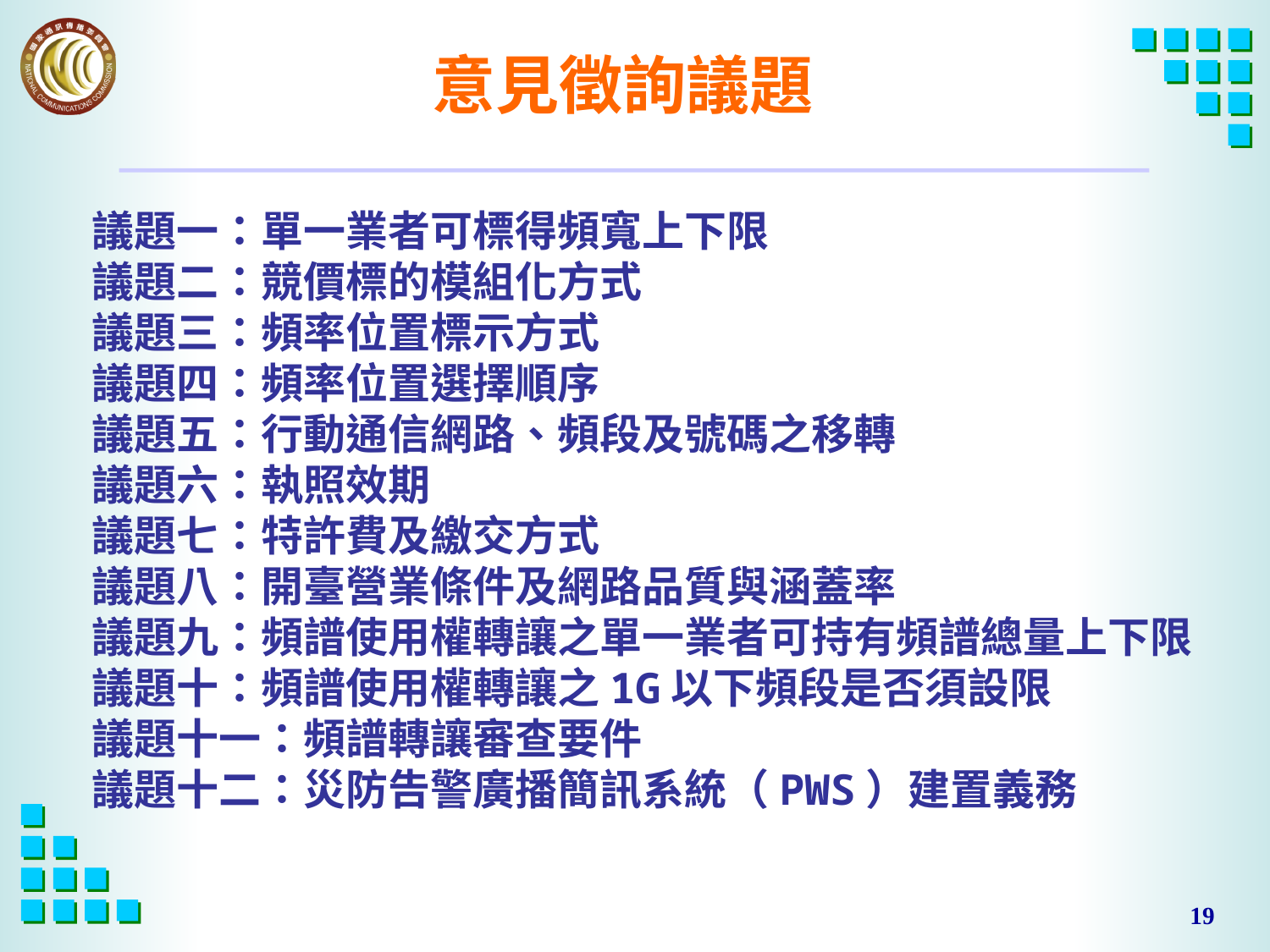

意見徵詢議題
議題一：單一業者可標得頻寬上下限
議題二：競價標的模組化方式
議題三：頻率位置標示方式
議題四：頻率位置選擇順序
議題五：行動通信網路、頻段及號碼之移轉
議題六：執照效期
議題七：特許費及繳交方式
議題八：開臺營業條件及網路品質與涵蓋率
議題九：頻譜使用權轉讓之單一業者可持有頻譜總量上下限
議題十：頻譜使用權轉讓之1G以下頻段是否須設限
議題十一：頻譜轉讓審查要件
議題十二：災防告警廣播簡訊系統（PWS）建置義務